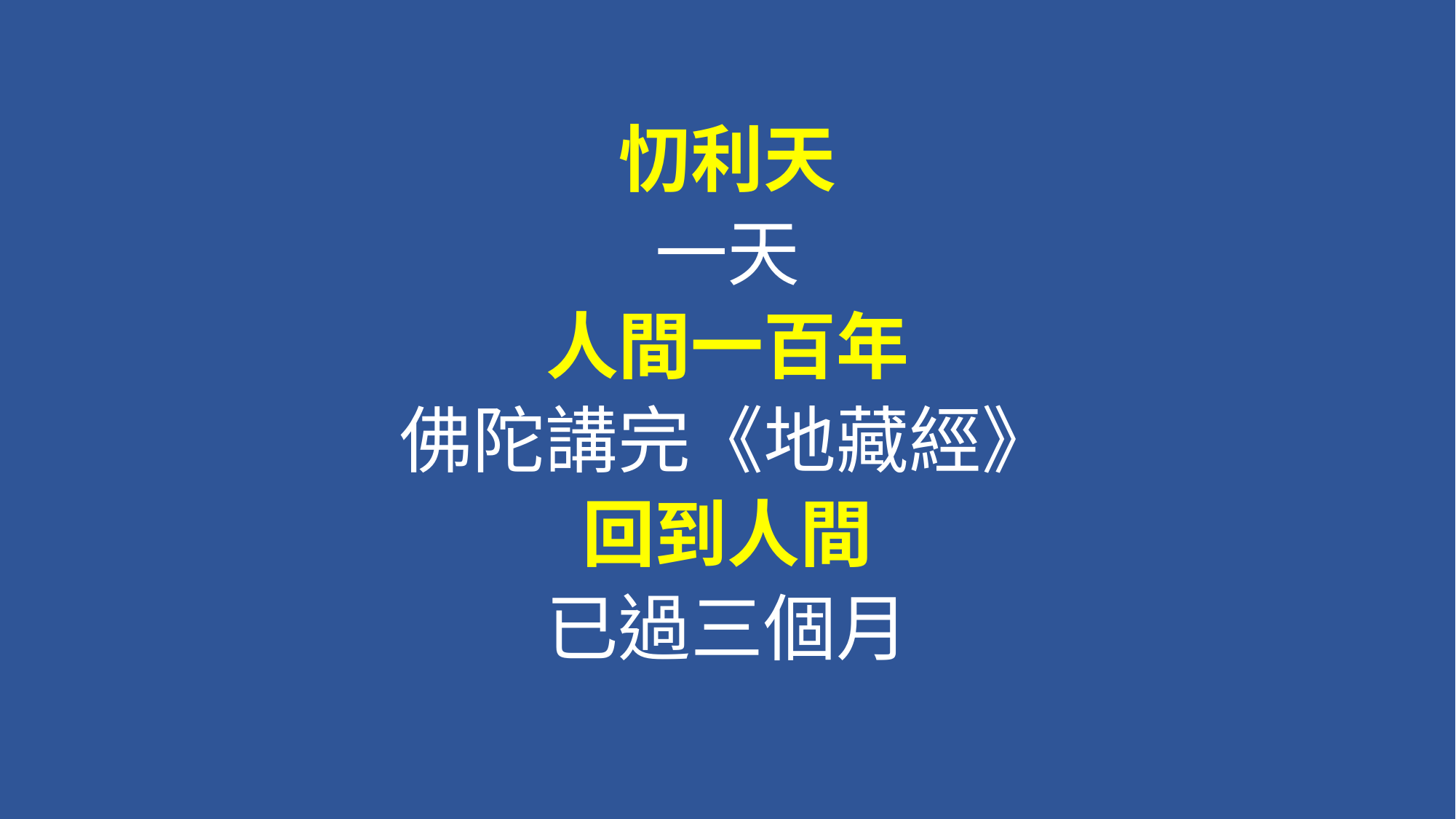

#
忉利天
一天
人間一百年
佛陀講完《地藏經》
回到人間
已過三個月